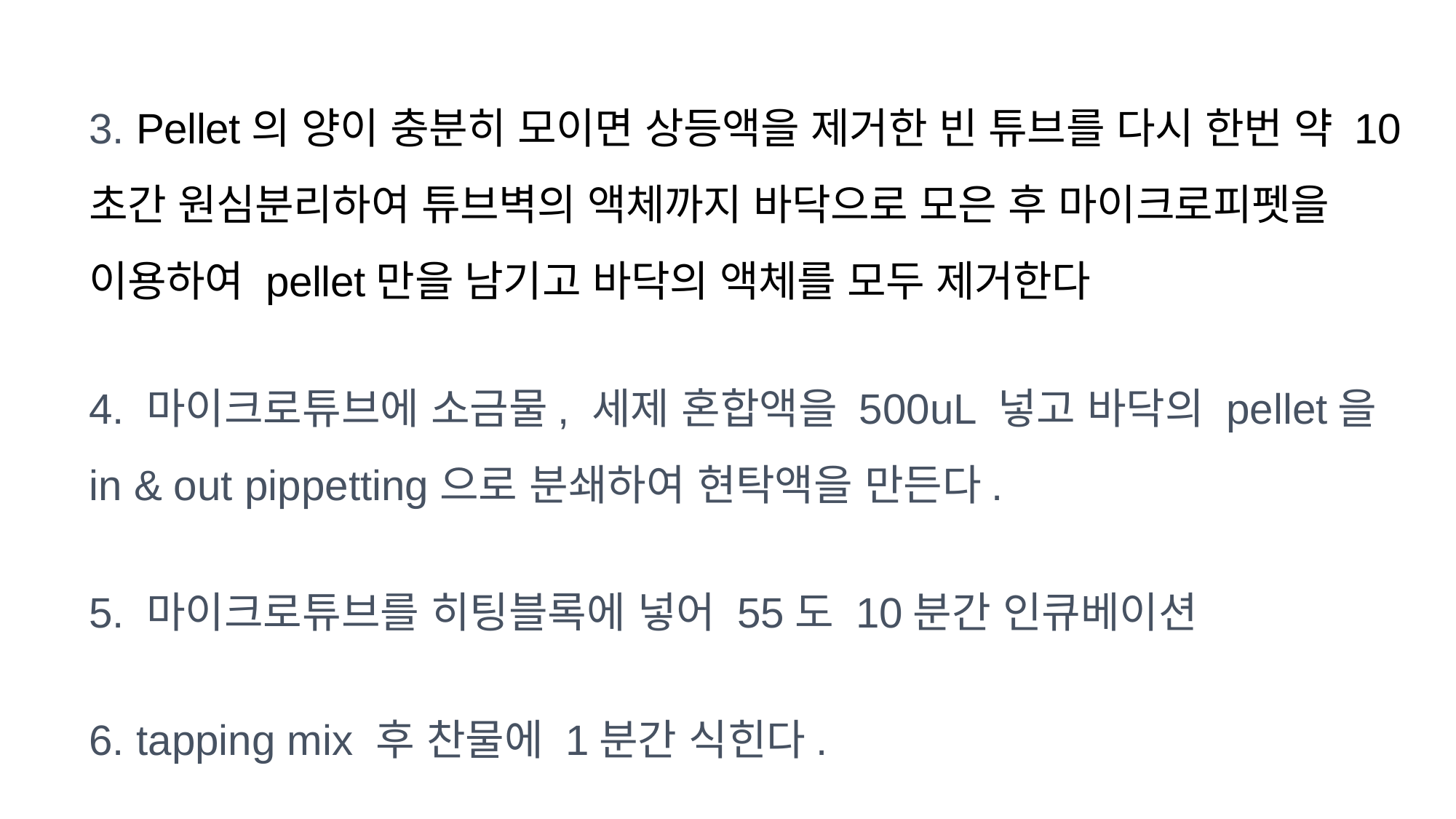

3. Pellet의 양이 충분히 모이면 상등액을 제거한 빈 튜브를 다시 한번 약 10초간 원심분리하여 튜브벽의 액체까지 바닥으로 모은 후 마이크로피펫을 이용하여 pellet만을 남기고 바닥의 액체를 모두 제거한다

4. 마이크로튜브에 소금물, 세제 혼합액을 500uL 넣고 바닥의 pellet을 in & out pippetting으로 분쇄하여 현탁액을 만든다.

5. 마이크로튜브를 히팅블록에 넣어 55도 10분간 인큐베이션

6. tapping mix 후 찬물에 1분간 식힌다.